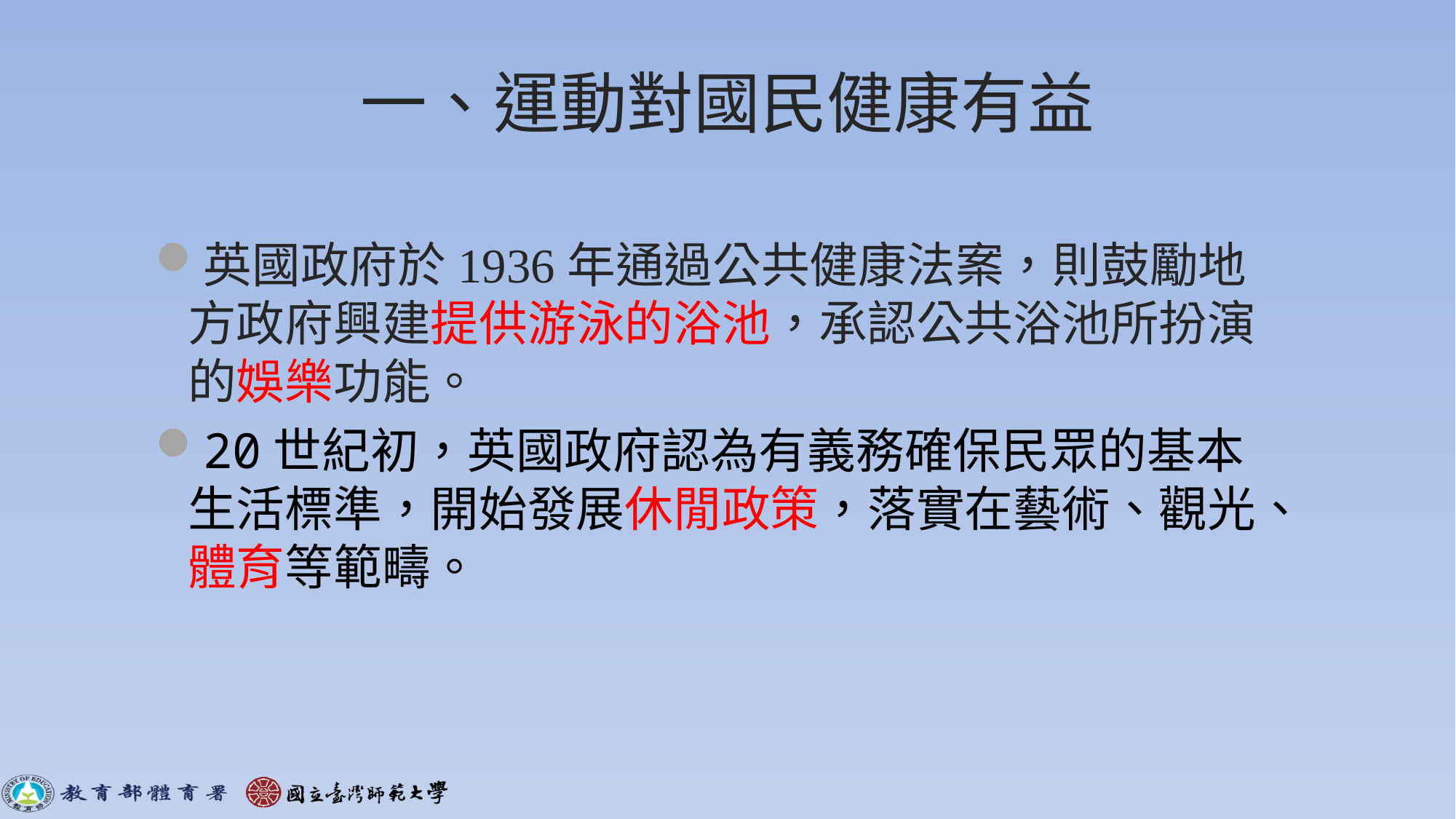

# 一、運動對國民健康有益
英國政府於1936年通過公共健康法案，則鼓勵地方政府興建提供游泳的浴池，承認公共浴池所扮演的娛樂功能。
20世紀初，英國政府認為有義務確保民眾的基本生活標準，開始發展休閒政策，落實在藝術、觀光、體育等範疇。